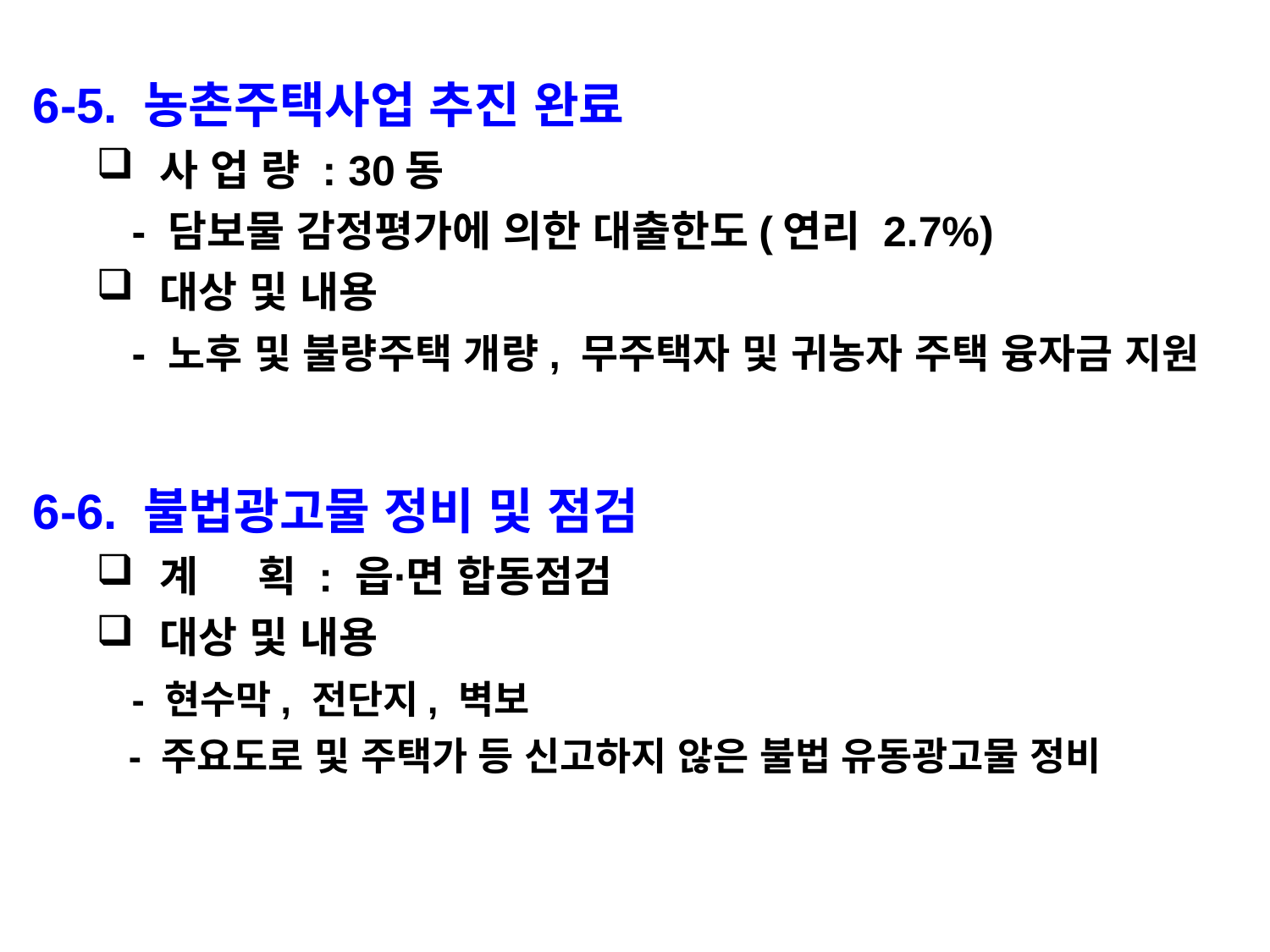

6-5. 농촌주택사업 추진 완료
사 업 량 : 30동
   - 담보물 감정평가에 의한 대출한도(연리 2.7%)
대상 및 내용
   - 노후 및 불량주택 개량, 무주택자 및 귀농자 주택 융자금 지원

6-6. 불법광고물 정비 및 점검
계     획 : 읍∙면 합동점검
대상 및 내용
   - 현수막, 전단지, 벽보
   - 주요도로 및 주택가 등 신고하지 않은 불법 유동광고물 정비